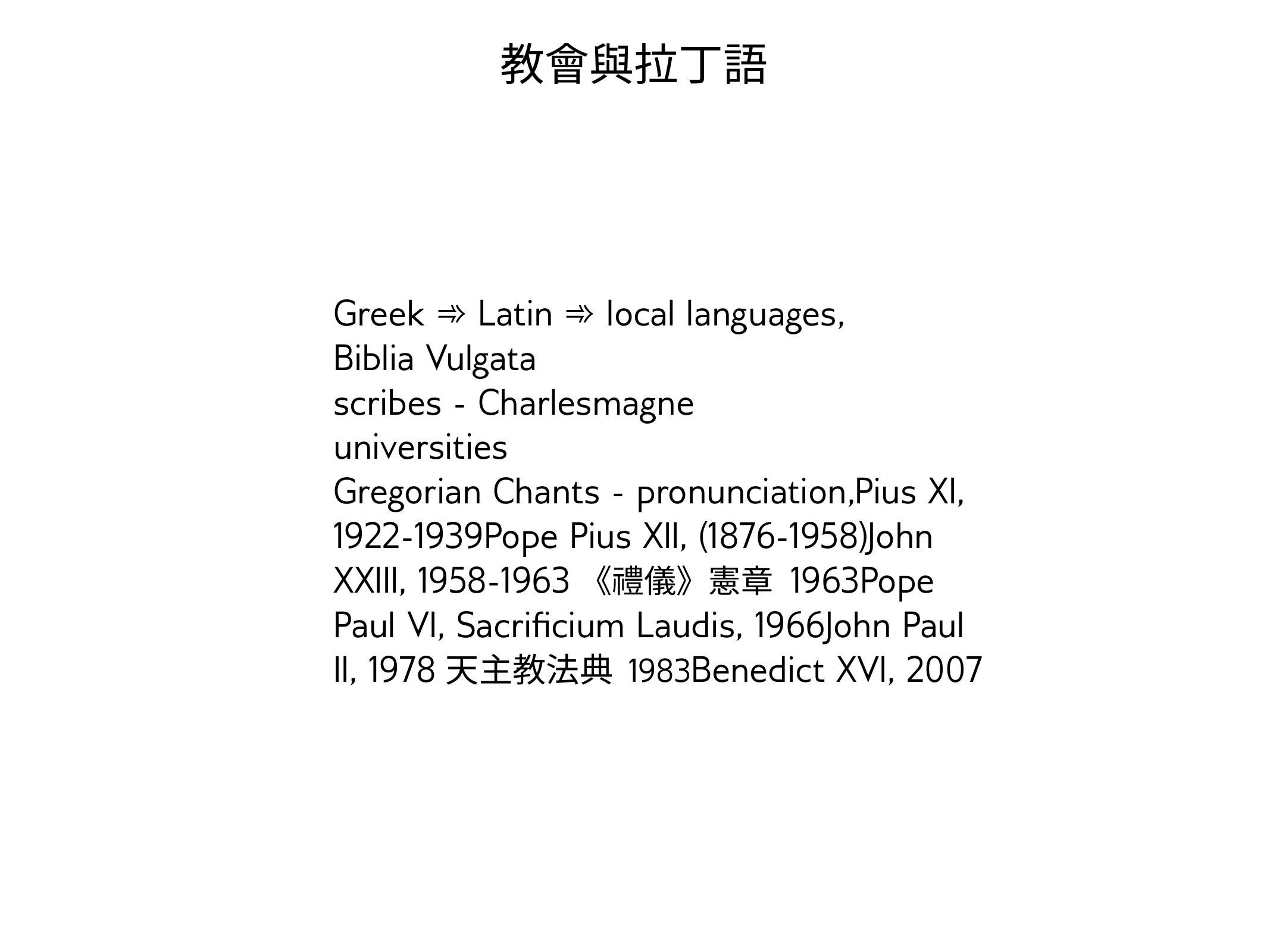

教會與拉丁語
Greek ➾ Latin ➾ local languages,
Biblia Vulgata
scribes - Charlesmagne
universities
Gregorian Chants - pronunciation,Pius XI, 1922-1939Pope Pius XII, (1876-1958)John XXIII, 1958-1963《禮儀》憲章 1963Pope Paul VI, Sacrificium Laudis, 1966John Paul II, 1978天主教法典 1983Benedict XVI, 2007